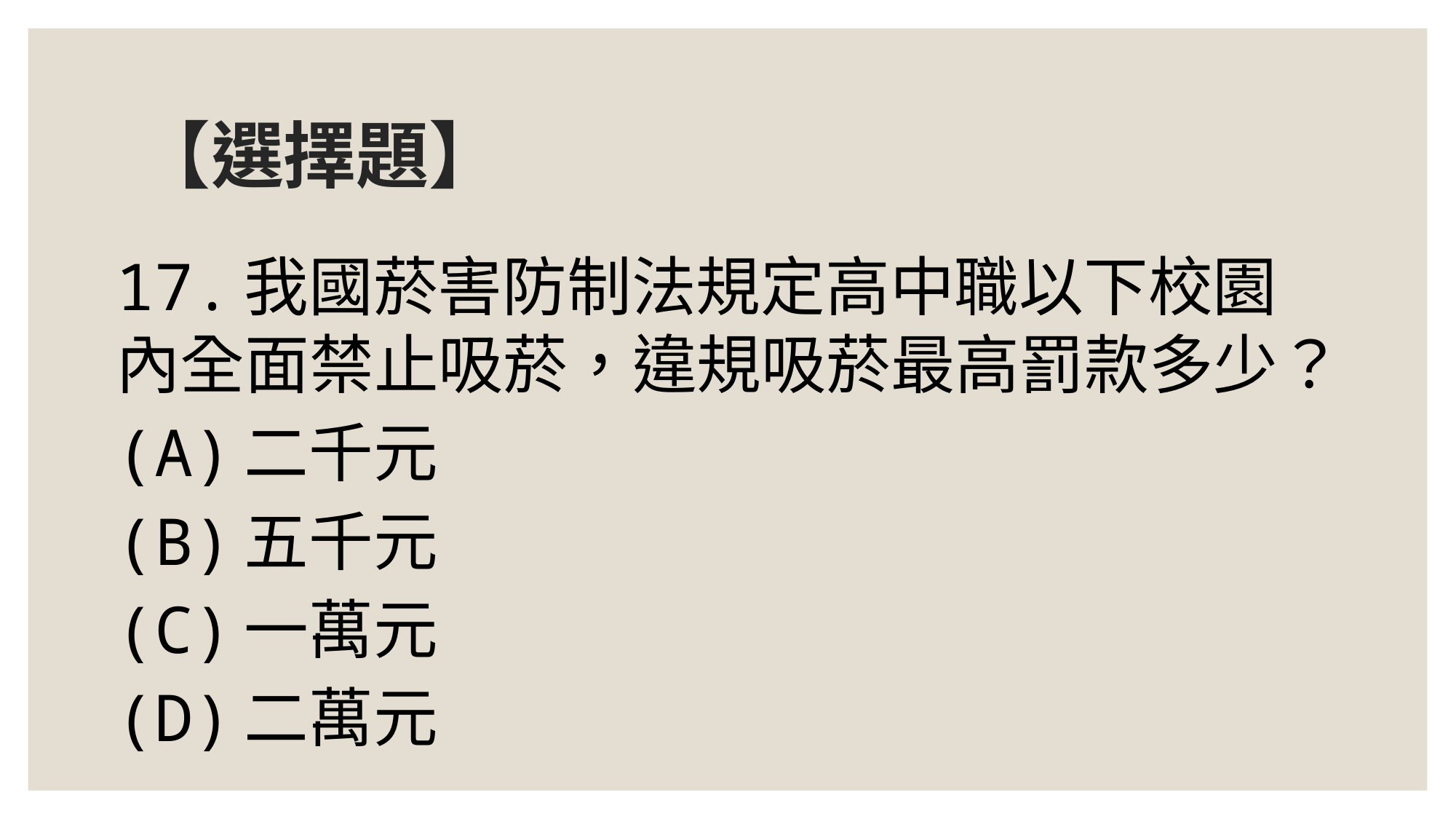

# 【選擇題】
17.我國菸害防制法規定高中職以下校園內全面禁止吸菸，違規吸菸最高罰款多少？
(A)二千元
(B)五千元
(C)一萬元
(D)二萬元